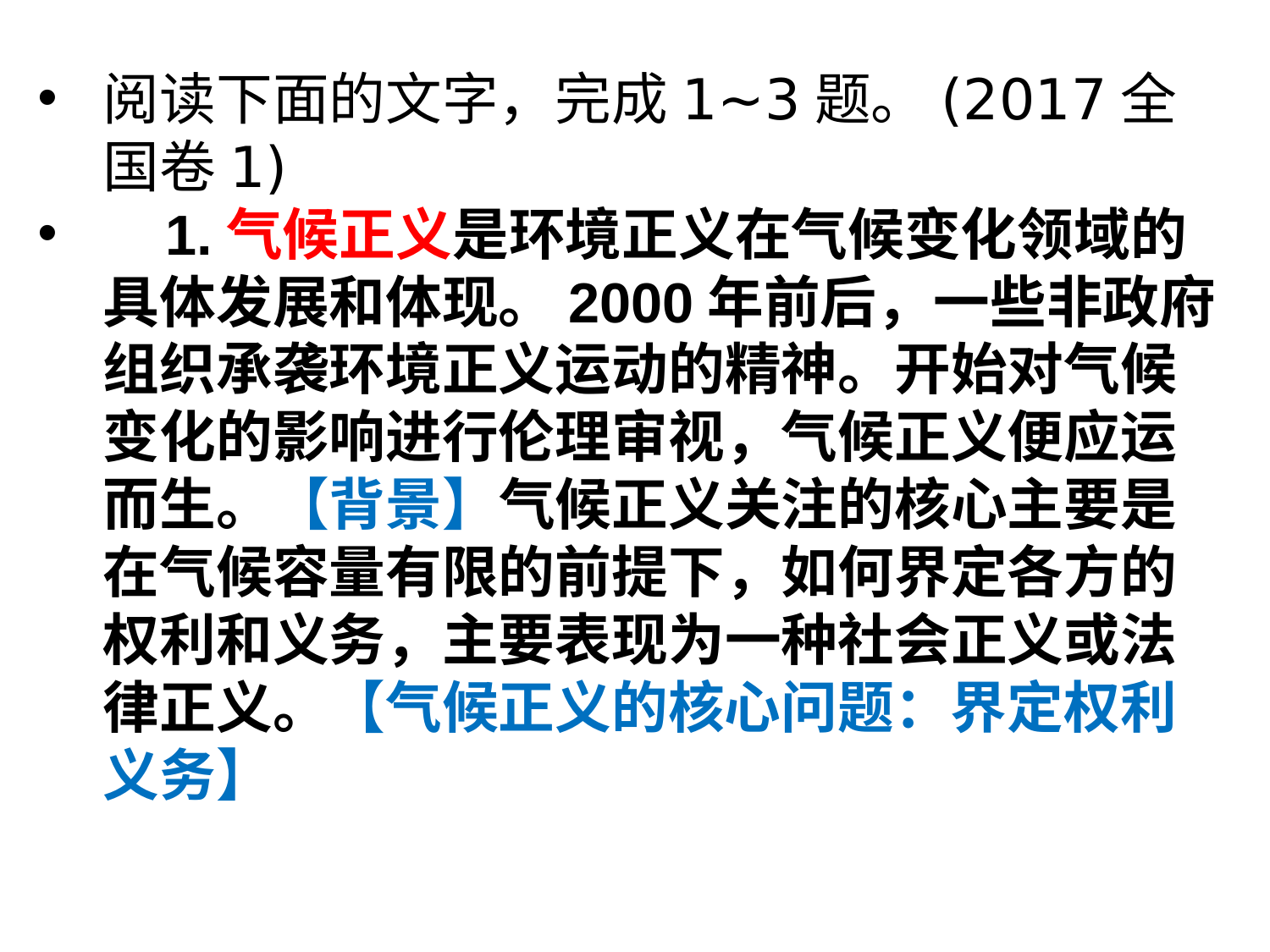

阅读下面的文字，完成1~3题。(2017全国卷1)
    1.气候正义是环境正义在气候变化领域的具体发展和体现。2000年前后，一些非政府组织承袭环境正义运动的精神。开始对气候变化的影响进行伦理审视，气候正义便应运而生。【背景】气候正义关注的核心主要是在气候容量有限的前提下，如何界定各方的权利和义务，主要表现为一种社会正义或法律正义。【气候正义的核心问题：界定权利义务】